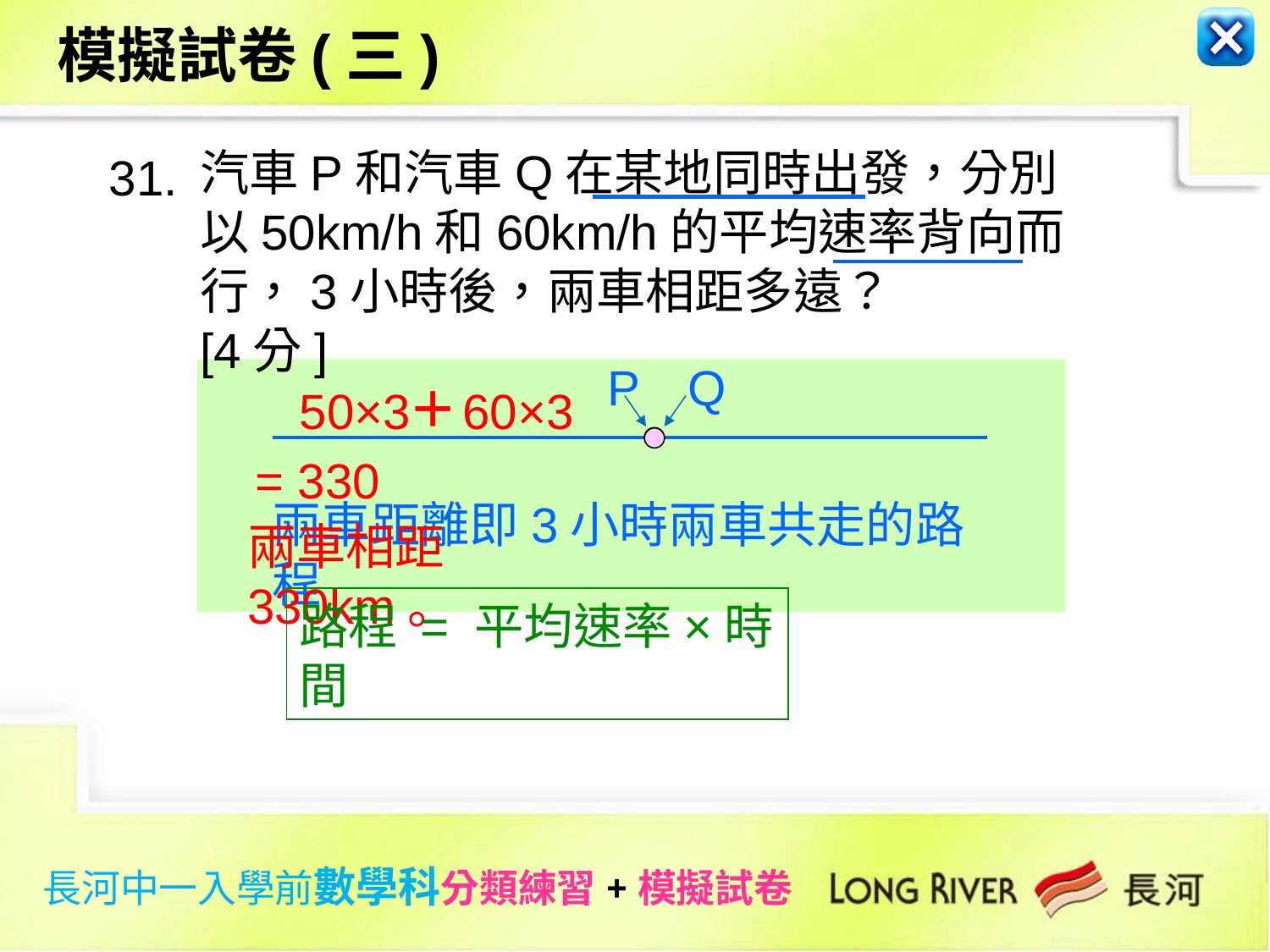

模擬試卷(三)
31.
汽車P和汽車Q在某地同時出發，分別以50km/h和60km/h的平均速率背向而行，3小時後，兩車相距多遠？              [4分]

P

Q

＋
50×3
60×3
= 330
兩車距離即3小時兩車共走的路程
兩車相距330km。
路程 = 平均速率×時間